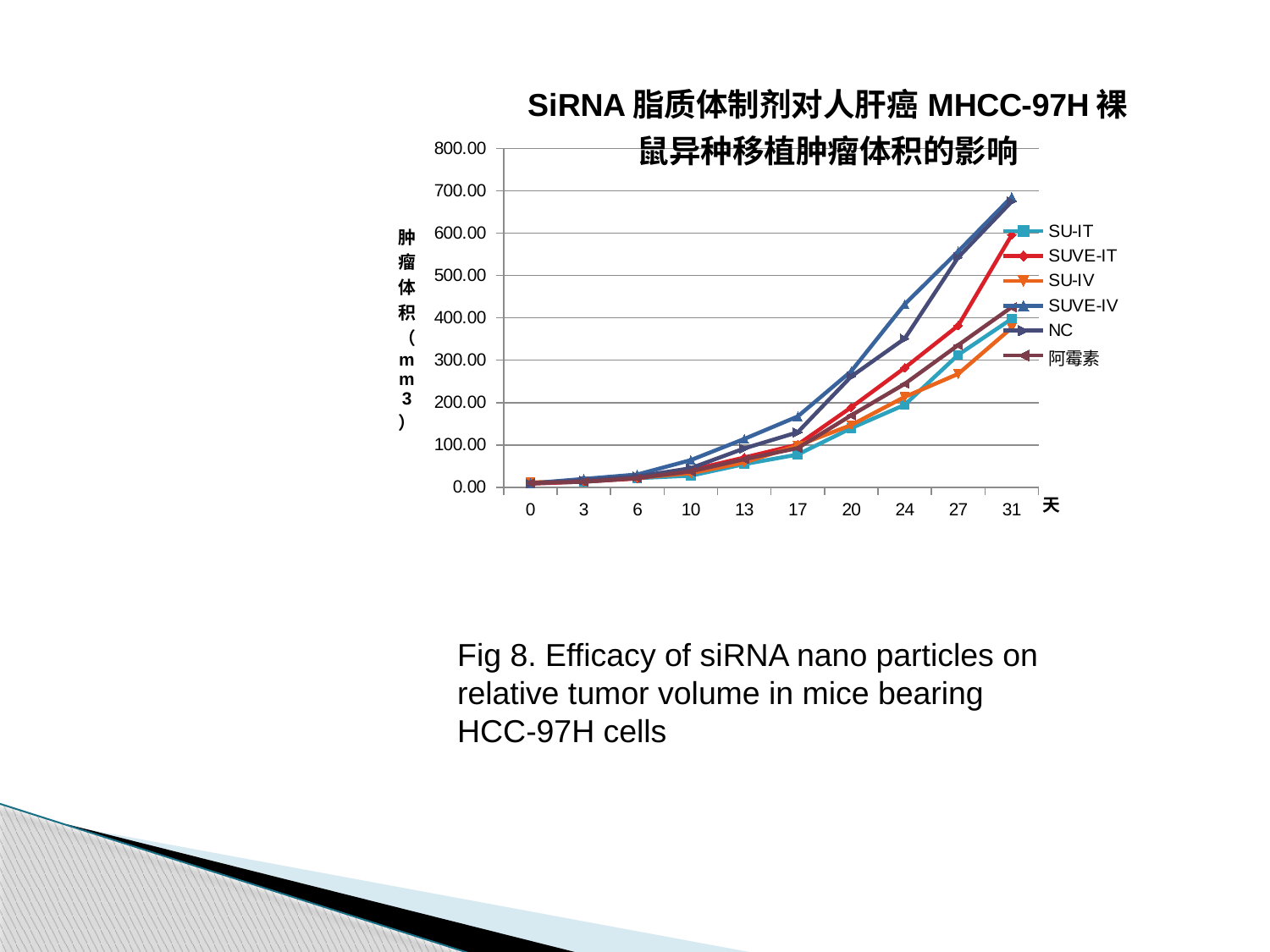

### Chart: SiRNA脂质体制剂对人肝癌MHCC-97H裸鼠异种移植肿瘤体积的影响

| Category | SU-IT | SUVE-IT | SU-IV | SUVE-IV | NC | 阿霉素 |
|---|---|---|---|---|---|---|
| 0 | 9.98663575 | 8.268946416666667 | 11.347089916666667 | 9.250616583333334 | 8.816475083333332 | 10.221555333333333 |
| 3 | 12.876104333333332 | 13.448674333333335 | 14.926456666666667 | 19.8201335 | 16.3328485 | 13.0934875 |
| 6 | 21.51239108333333 | 20.6131725 | 22.386981916666667 | 30.172993666666667 | 25.479037166666668 | 21.822358833333336 |
| 10 | 27.36118066666667 | 40.6519865 | 33.217960749999996 | 64.11147966666667 | 44.99562958333333 | 37.29351333333333 |
| 13 | 54.57667541666666 | 70.27754583333332 | 58.60883508333334 | 114.17550524999997 | 91.71278675 | 66.2084985 |
| 17 | 77.17998608333332 | 100.66849483333334 | 98.5859215 | 167.18594983333335 | 129.92339258333337 | 92.41150325 |
| 20 | 139.59814316666666 | 188.7411509166666 | 146.96300275 | 273.97472025 | 261.5671810833333 | 169.77821283333333 |
| 24 | 194.60635891666664 | 282.04371575 | 213.46936691666667 | 432.23565725 | 351.0178736666667 | 244.057537 |
| 27 | 312.73489458333336 | 381.8565748333333 | 267.7230156666667 | 557.357581 | 542.9909835 | 335.64767908333334 |
| 31 | 397.74677374999993 | 595.9474235833334 | 376.56045124999997 | 685.8311525833333 | 674.8678255833333 | 425.34281575 |
Fig 8. Efficacy of siRNA nano particles on relative tumor volume in mice bearing HCC-97H cells